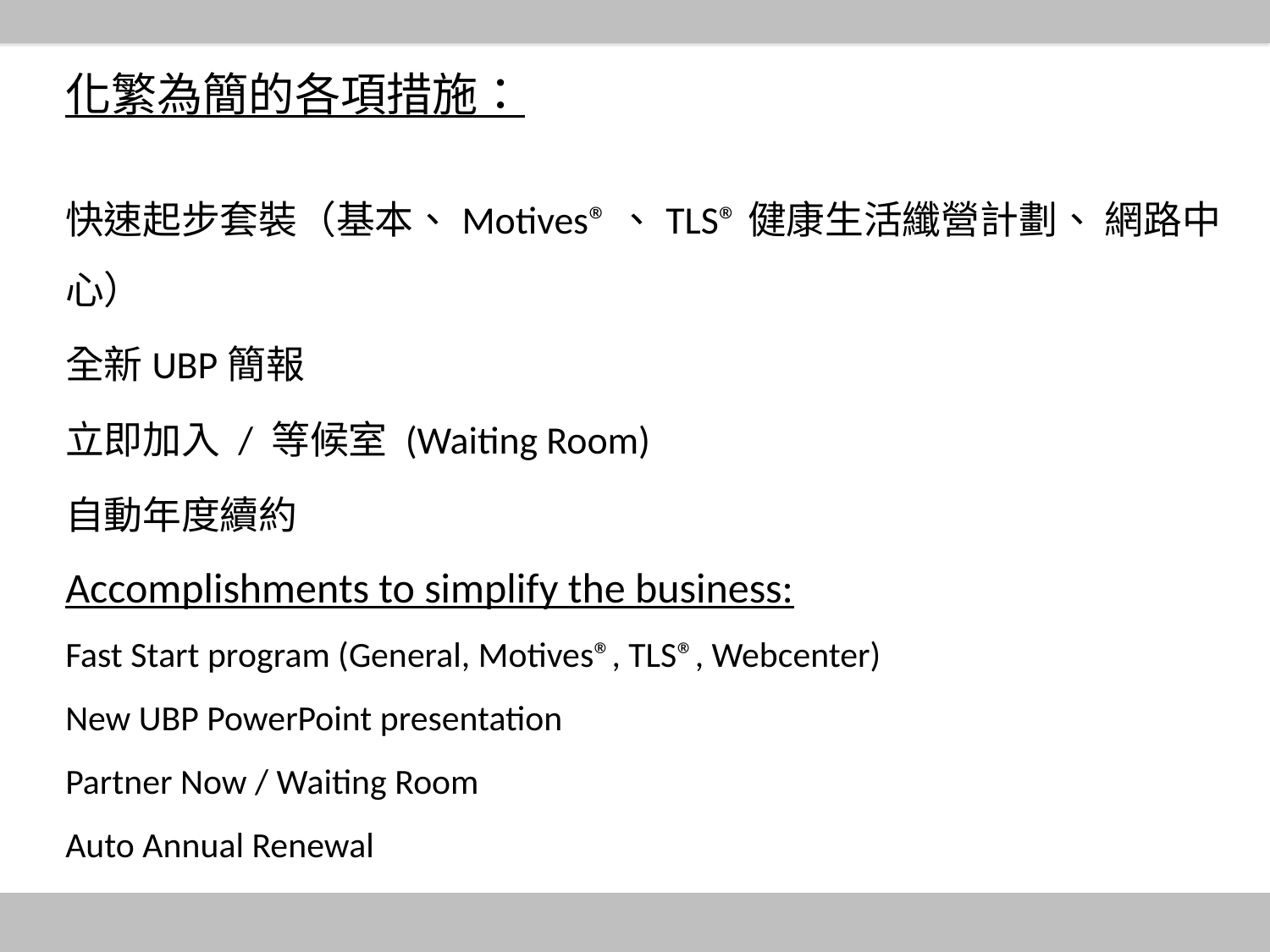

化繁為簡的各項措施：

快速起步套裝（基本、Motives®、TLS®健康生活纖營計劃、 網路中心）
全新UBP簡報
立即加入 / 等候室 (Waiting Room)
自動年度續約
Accomplishments to simplify the business:
Fast Start program (General, Motives®, TLS®, Webcenter)
New UBP PowerPoint presentation
Partner Now / Waiting Room
Auto Annual Renewal